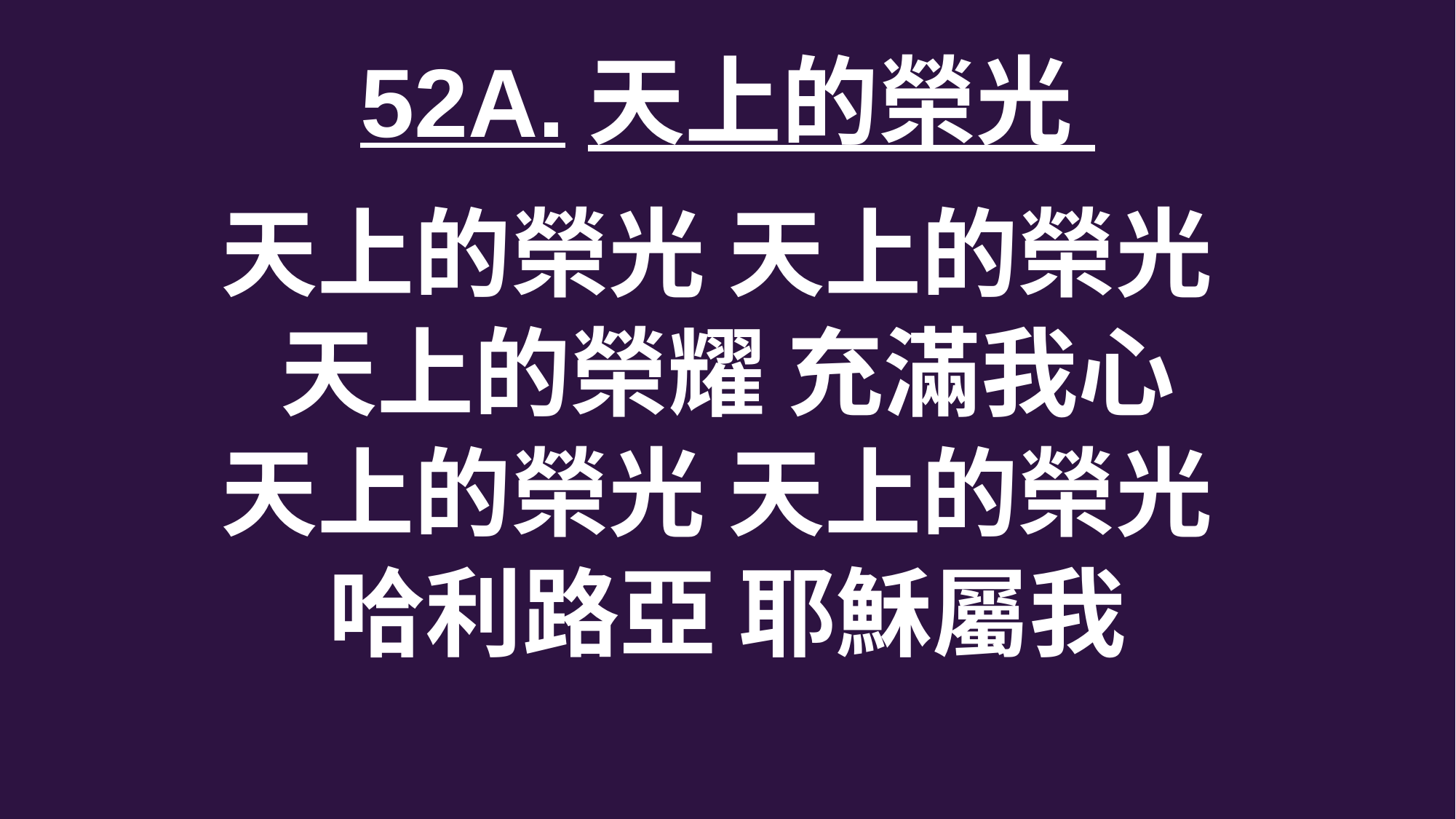

52A.天上的榮光

天上的榮光 天上的榮光
天上的榮耀 充滿我心
天上的榮光 天上的榮光
哈利路亞 耶穌屬我